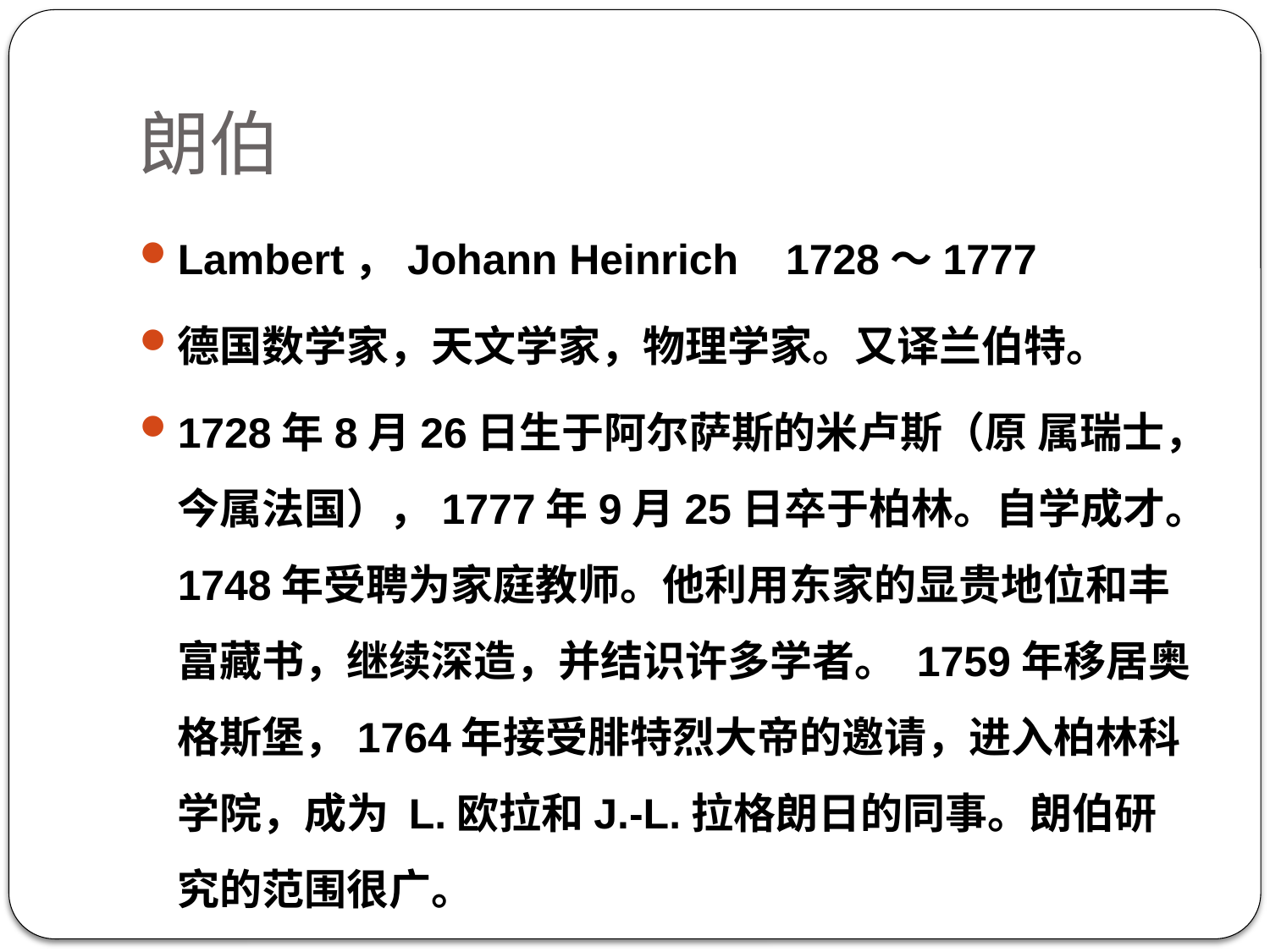

# 朗伯
Lambert，Johann Heinrich    1728～1777
德国数学家，天文学家，物理学家。又译兰伯特。
1728年8月26日生于阿尔萨斯的米卢斯（原 属瑞士，今属法国），1777年9月25日卒于柏林。自学成才。1748年受聘为家庭教师。他利用东家的显贵地位和丰富藏书，继续深造，并结识许多学者。 1759年移居奥格斯堡，1764年接受腓特烈大帝的邀请，进入柏林科学院，成为 L.欧拉和J.-L.拉格朗日的同事。朗伯研究的范围很广。